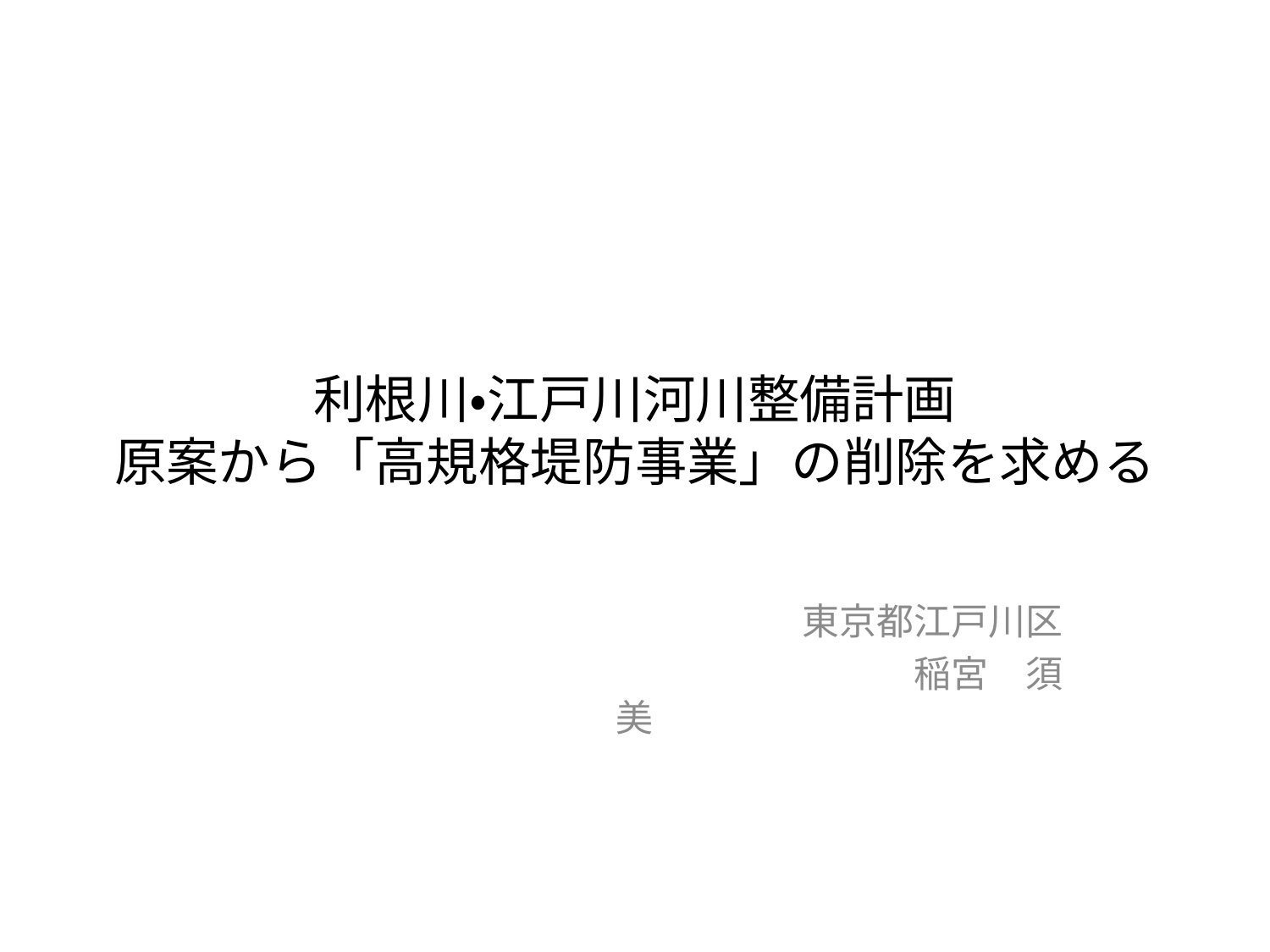

# 利根川・江戸川河川整備計画 原案から「高規格堤防事業」の削除を求める

　　　　　　　　　　　　　　　　東京都江戸川区
　　　　　　　　　　　　　　　　　　　稲宮　須美